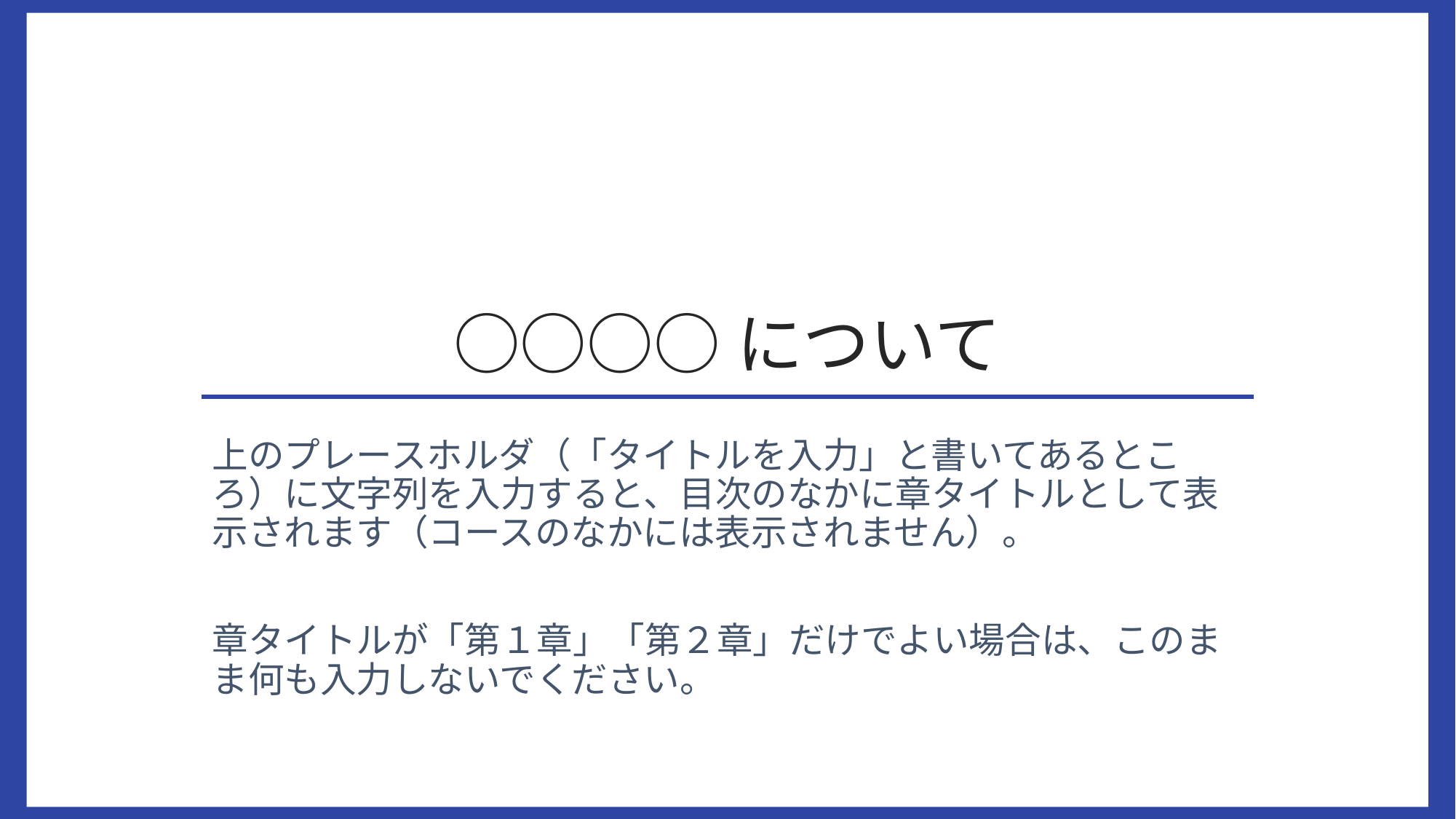

# ○○○○について
上のプレースホルダ（「タイトルを入力」と書いてあるところ）に文字列を入力すると、目次のなかに章タイトルとして表示されます（コースのなかには表示されません）。

章タイトルが「第１章」「第２章」だけでよい場合は、このまま何も入力しないでください。